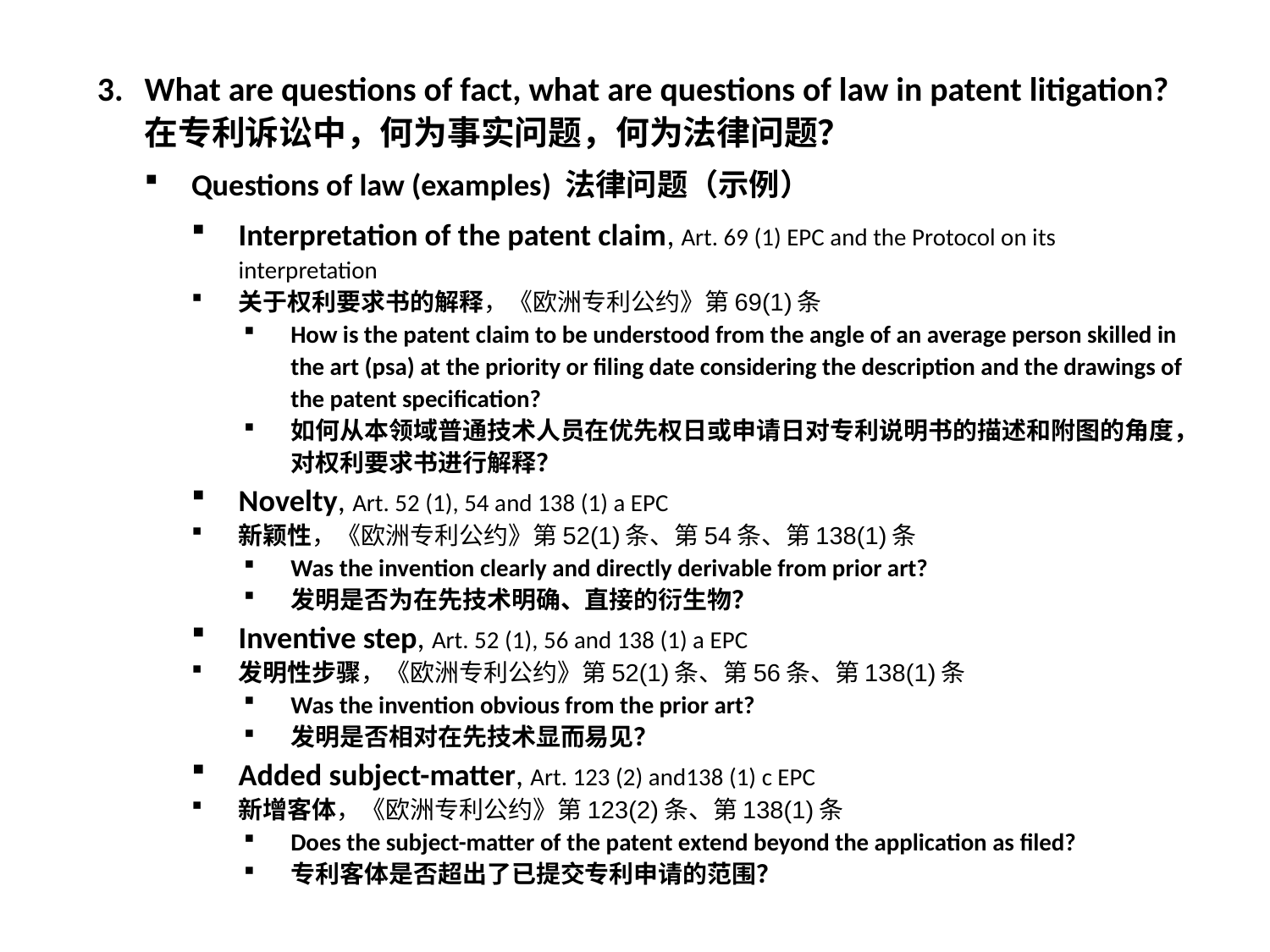

What are questions of fact, what are questions of law in patent litigation? 在专利诉讼中，何为事实问题，何为法律问题？
Questions of law (examples) 法律问题（示例）
Interpretation of the patent claim, Art. 69 (1) EPC and the Protocol on its interpretation
关于权利要求书的解释，《欧洲专利公约》第69(1)条
How is the patent claim to be understood from the angle of an average person skilled in the art (psa) at the priority or filing date considering the description and the drawings of the patent specification?
如何从本领域普通技术人员在优先权日或申请日对专利说明书的描述和附图的角度，对权利要求书进行解释？
Novelty, Art. 52 (1), 54 and 138 (1) a EPC
新颖性，《欧洲专利公约》第52(1)条、第54条、第138(1)条
Was the invention clearly and directly derivable from prior art?
发明是否为在先技术明确、直接的衍生物？
Inventive step, Art. 52 (1), 56 and 138 (1) a EPC
发明性步骤，《欧洲专利公约》第52(1)条、第56条、第138(1)条
Was the invention obvious from the prior art?
发明是否相对在先技术显而易见？
Added subject-matter, Art. 123 (2) and138 (1) c EPC
新增客体，《欧洲专利公约》第123(2)条、第138(1)条
Does the subject-matter of the patent extend beyond the application as filed?
专利客体是否超出了已提交专利申请的范围？
4